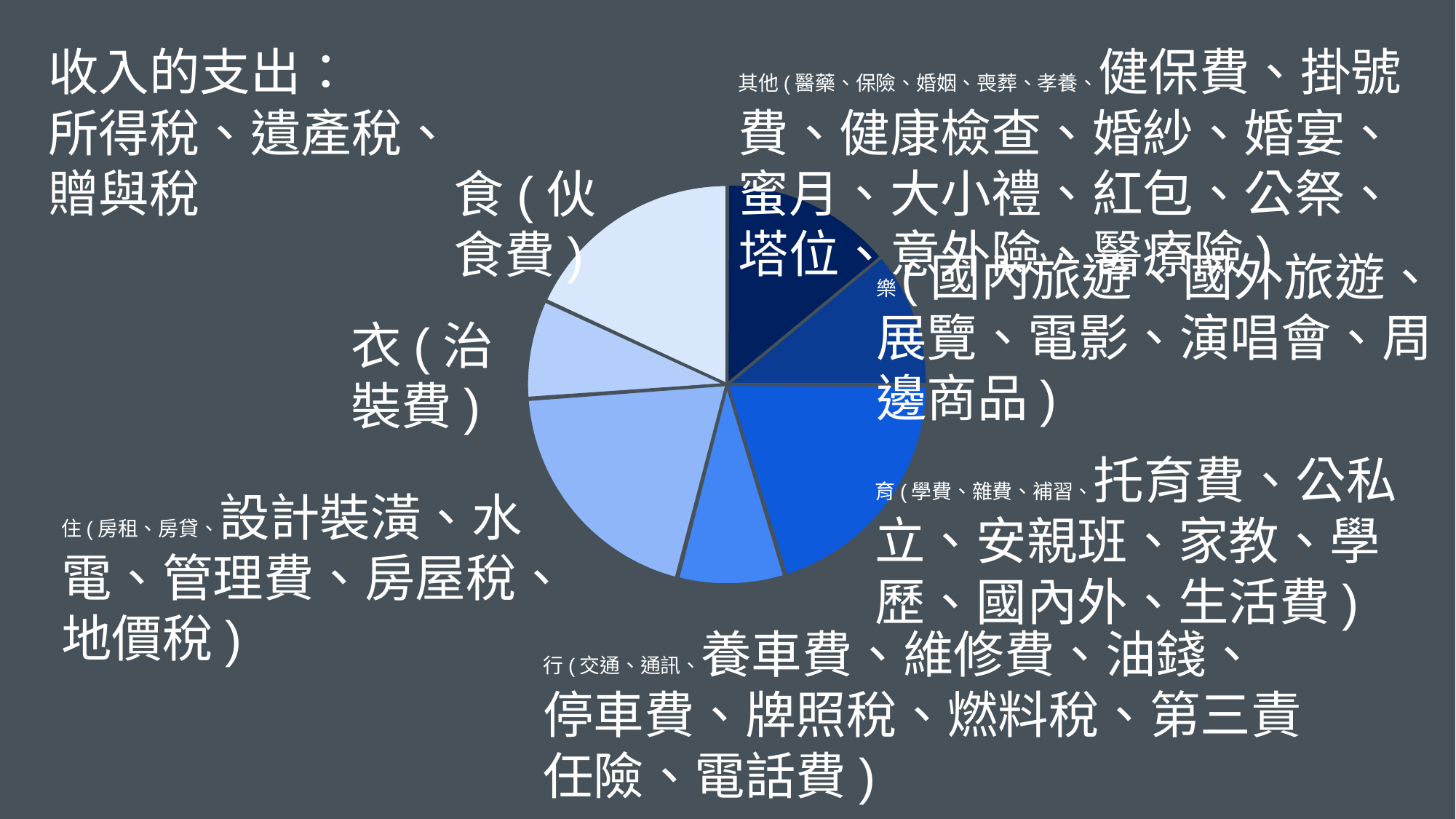

收入的支出：
所得稅、遺產稅、贈與稅
其他(醫藥、保險、婚姻、喪葬、孝養、健保費、掛號費、健康檢查、婚紗、婚宴、蜜月、大小禮、紅包、公祭、塔位、意外險、醫療險)
食(伙食費)

樂(國內旅遊、國外旅遊、展覽、電影、演唱會、周邊商品)
衣(治裝費)
育(學費、雜費、補習、托育費、公私立、安親班、家教、學歷、國內外、生活費)
住(房租、房貸、設計裝潢、水電、管理費、房屋稅、地價稅)
行(交通、通訊、養車費、維修費、油錢、停車費、牌照稅、燃料稅、第三責任險、電話費)